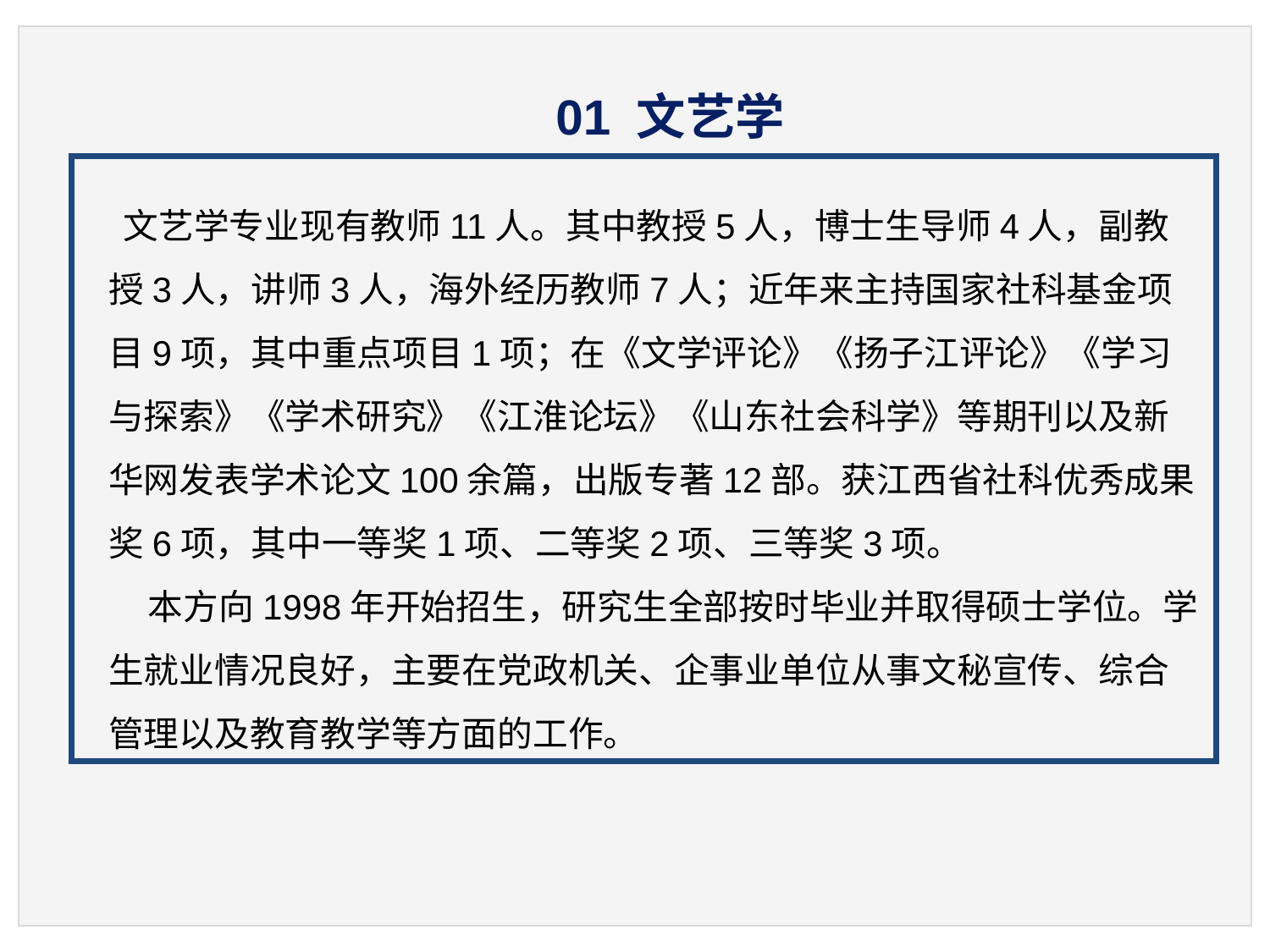

01 文艺学

 文艺学专业现有教师11人。其中教授5人，博士生导师4人，副教授3人，讲师3人，海外经历教师7人；近年来主持国家社科基金项目9项，其中重点项目1项；在《文学评论》《扬子江评论》《学习与探索》《学术研究》《江淮论坛》《山东社会科学》等期刊以及新华网发表学术论文100余篇，出版专著12部。获江西省社科优秀成果奖6项，其中一等奖1项、二等奖2项、三等奖3项。
    本方向1998年开始招生，研究生全部按时毕业并取得硕士学位。学生就业情况良好，主要在党政机关、企事业单位从事文秘宣传、综合管理以及教育教学等方面的工作。